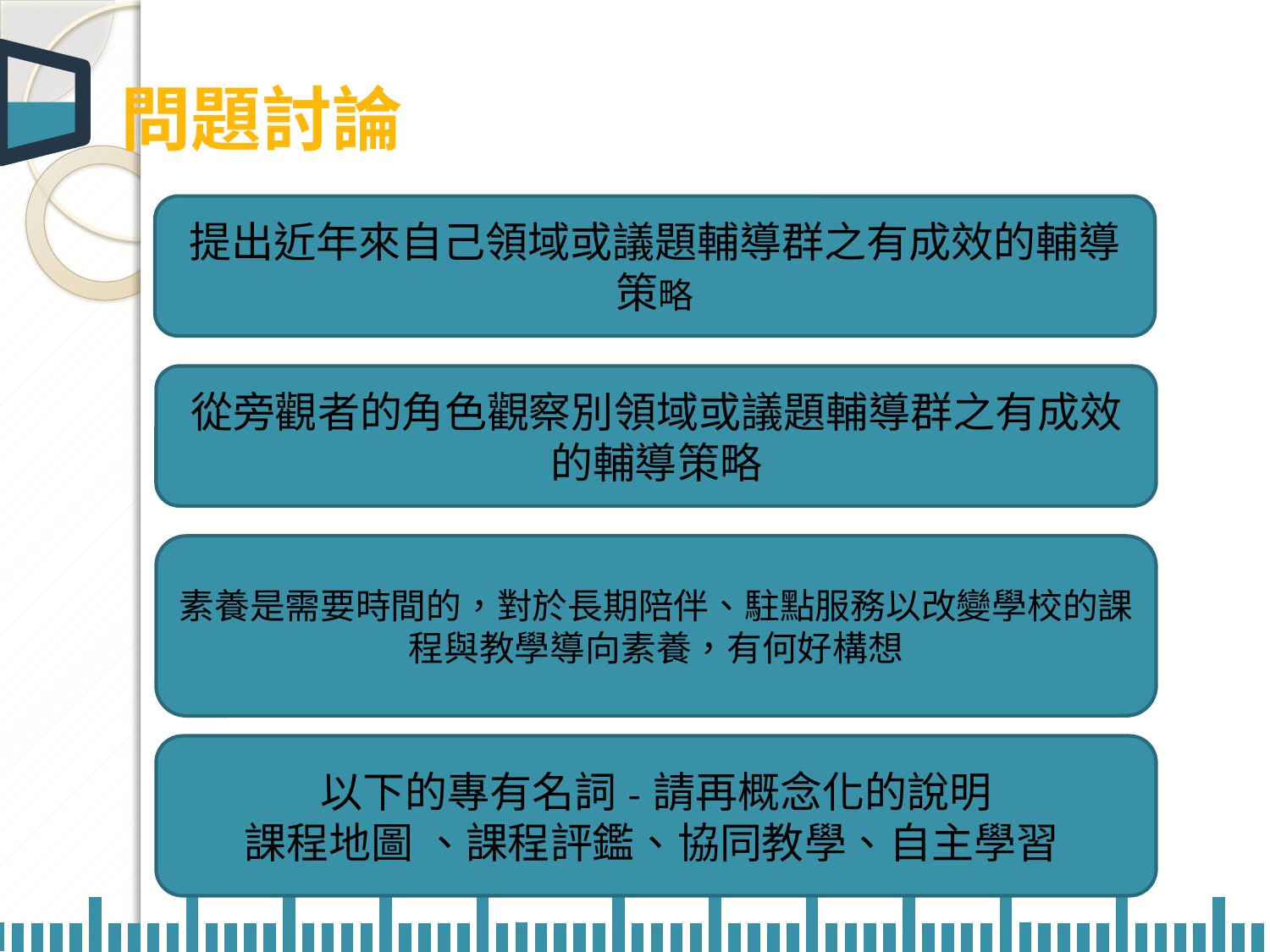

問題討論
提出近年來自己領域或議題輔導群之有成效的輔導策略
從旁觀者的角色觀察別領域或議題輔導群之有成效的輔導策略
素養是需要時間的，對於長期陪伴、駐點服務以改變學校的課程與教學導向素養，有何好構想
以下的專有名詞-請再概念化的說明
課程地圖 、課程評鑑、協同教學、自主學習